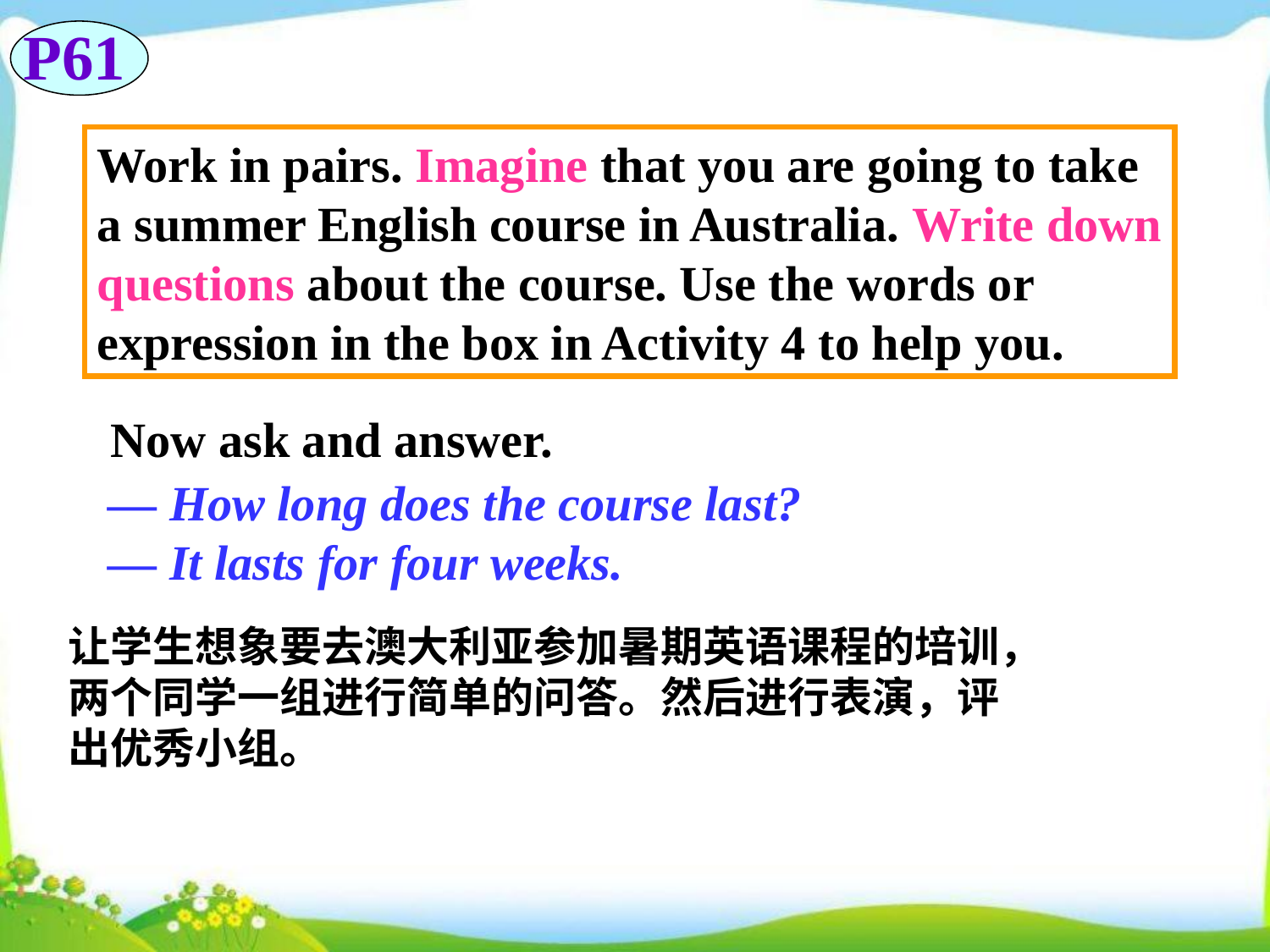

P61

Work in pairs. Imagine that you are going to take a summer English course in Australia. Write down questions about the course. Use the words or expression in the box in Activity 4 to help you.
Now ask and answer.
— How long does the course last?
— It lasts for four weeks.
让学生想象要去澳大利亚参加暑期英语课程的培训，
两个同学一组进行简单的问答。然后进行表演，评
出优秀小组。